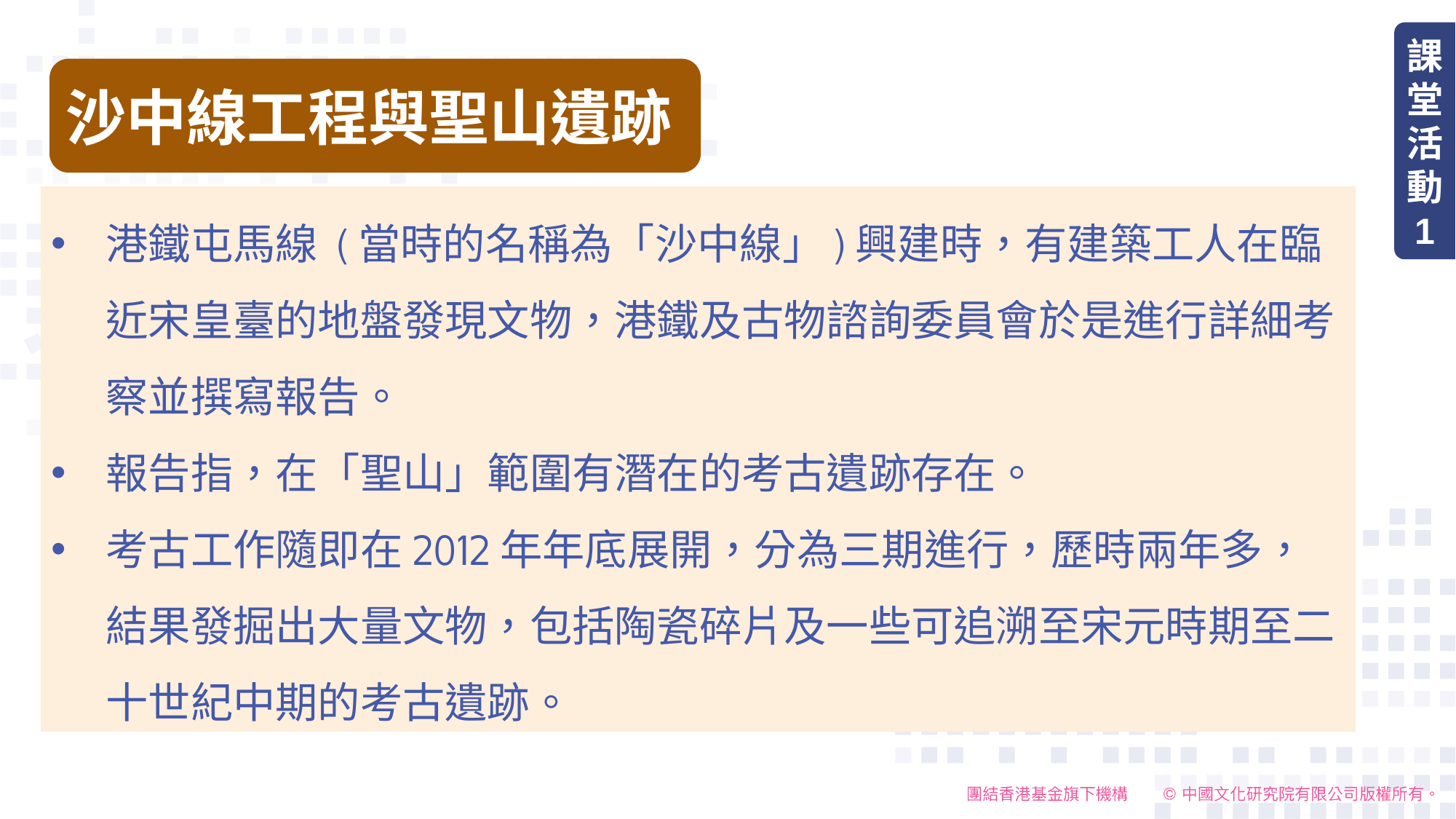

課堂活動
1

沙中線工程與聖山遺跡
港鐵屯馬線 (當時的名稱為「沙中線」)興建時，有建築工人在臨近宋皇臺的地盤發現文物，港鐵及古物諮詢委員會於是進行詳細考察並撰寫報告。
報告指，在「聖山」範圍有潛在的考古遺跡存在。
考古工作隨即在2012年年底展開，分為三期進行，歷時兩年多，結果發掘出大量文物，包括陶瓷碎片及一些可追溯至宋元時期至二十世紀中期的考古遺跡。